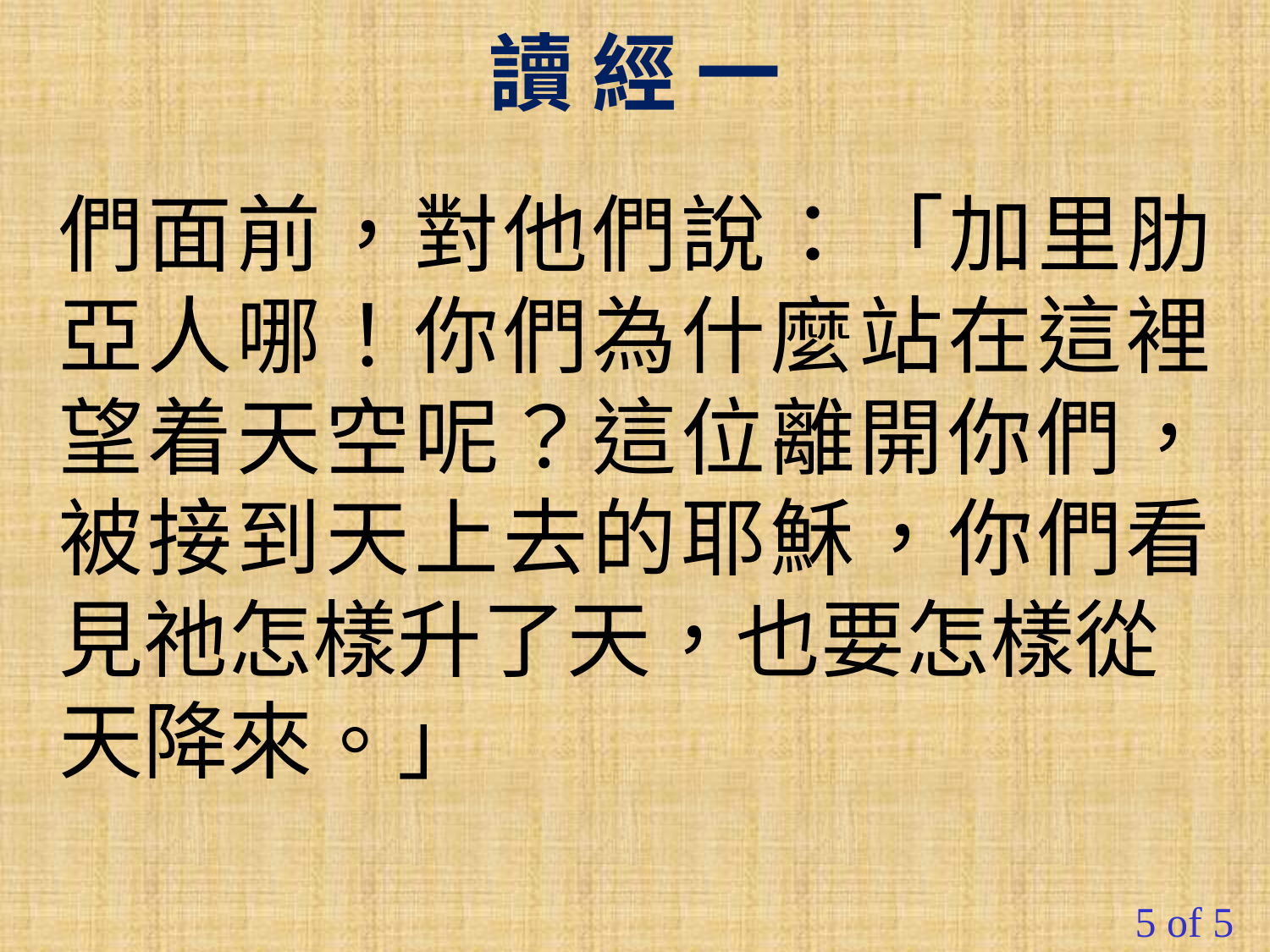

讀 經 一

們面前，對他們說：「加里肋亞人哪！你們為什麼站在這裡望着天空呢？這位離開你們，被接到天上去的耶穌，你們看見祂怎樣升了天，也要怎樣從
天降來。」
#
5 of 5